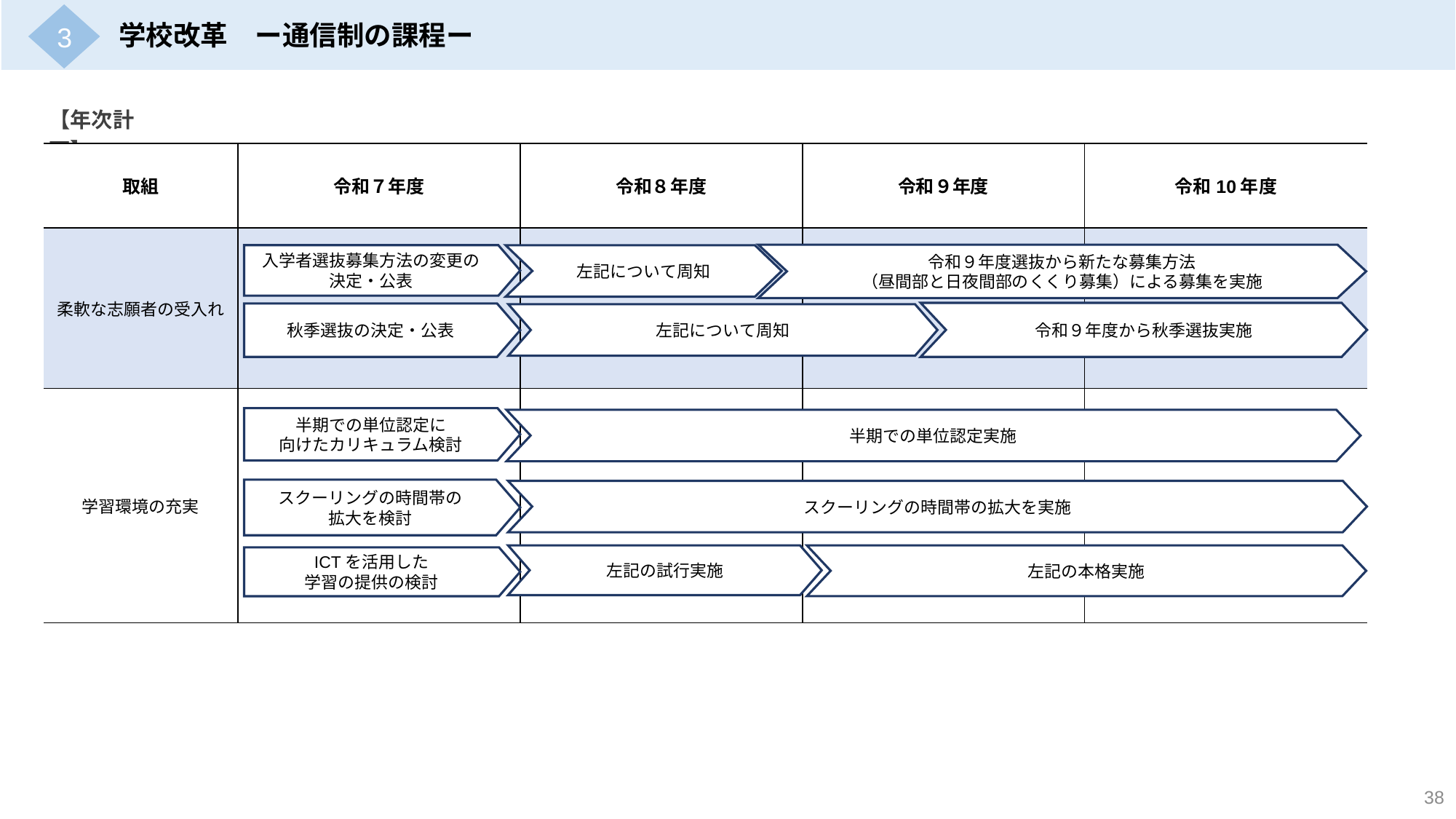

3
学校改革　ー通信制の課程ー
【年次計画】
| 取組 | 令和７年度 | 令和８年度 | 令和９年度 | 令和10年度 |
| --- | --- | --- | --- | --- |
| 柔軟な志願者の受入れ |  |  |  |  |
| 学習環境の充実 |  |  |  |  |
令和９年度選抜から新たな募集方法
（昼間部と日夜間部のくくり募集）による募集を実施
入学者選抜募集方法の変更の
決定・公表
左記について周知
令和９年度から秋季選抜実施
秋季選抜の決定・公表
左記について周知
半期での単位認定に
向けたカリキュラム検討
半期での単位認定実施
スクーリングの時間帯の
拡大を検討
スクーリングの時間帯の拡大を実施
左記の試行実施
左記の本格実施
ICTを活用した
学習の提供の検討
38